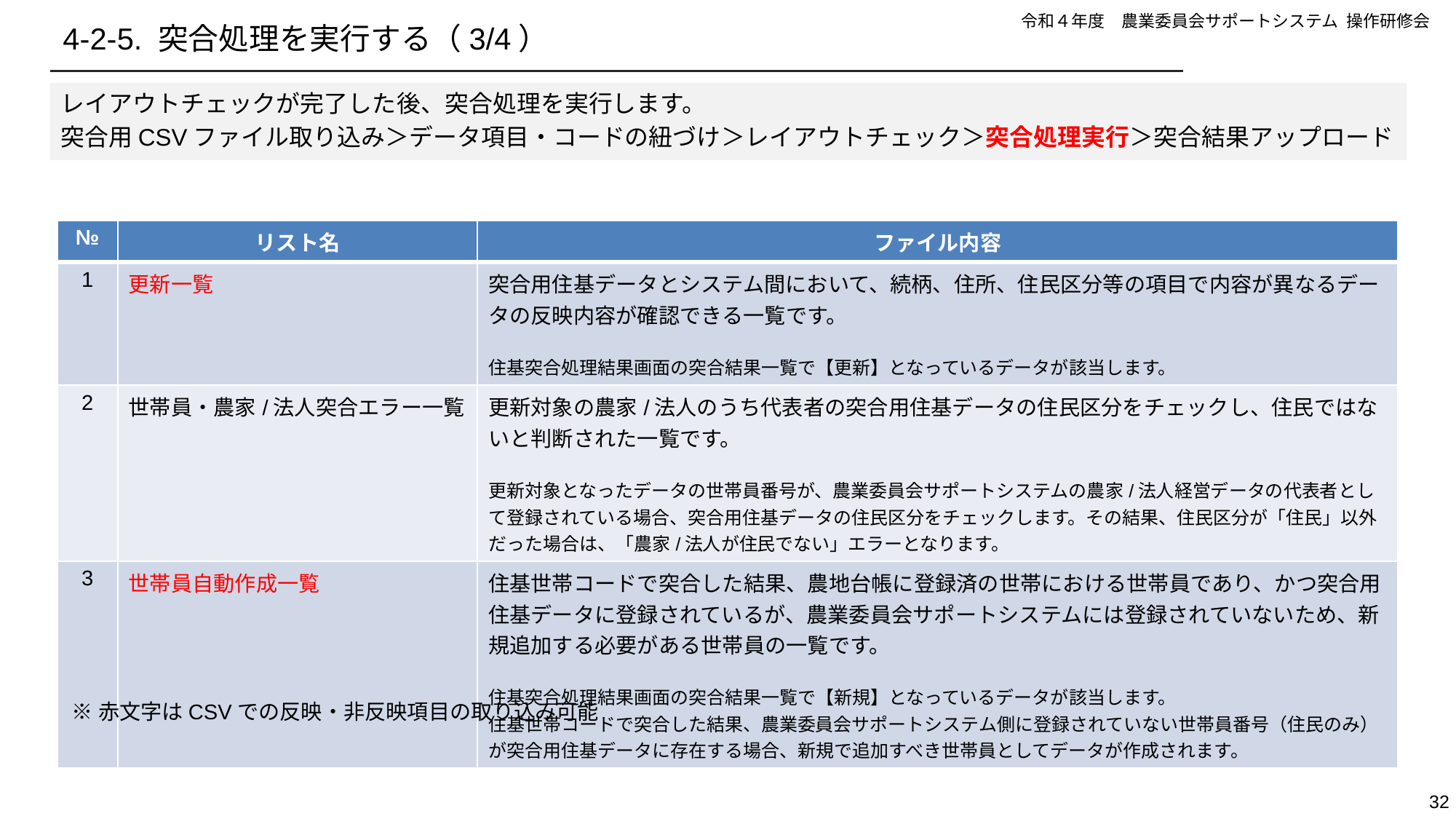

# 4-2-5. 突合処理を実行する（3/4）
レイアウトチェックが完了した後、突合処理を実行します。
突合用CSVファイル取り込み＞データ項目・コードの紐づけ＞レイアウトチェック＞突合処理実行＞突合結果アップロード
| № | リスト名 | ファイル内容 |
| --- | --- | --- |
| 1 | 更新一覧 | 突合用住基データとシステム間において、続柄、住所、住民区分等の項目で内容が異なるデータの反映内容が確認できる一覧です。 住基突合処理結果画面の突合結果一覧で【更新】となっているデータが該当します。 |
| 2 | 世帯員・農家/法人突合エラー一覧 | 更新対象の農家/法人のうち代表者の突合用住基データの住民区分をチェックし、住民ではないと判断された一覧です。 更新対象となったデータの世帯員番号が、農業委員会サポートシステムの農家/法人経営データの代表者として登録されている場合、突合用住基データの住民区分をチェックします。その結果、住民区分が「住民」以外だった場合は、「農家/法人が住民でない」エラーとなります。 |
| 3 | 世帯員自動作成一覧 | 住基世帯コードで突合した結果、農地台帳に登録済の世帯における世帯員であり、かつ突合用住基データに登録されているが、農業委員会サポートシステムには登録されていないため、新規追加する必要がある世帯員の一覧です。 住基突合処理結果画面の突合結果一覧で【新規】となっているデータが該当します。 住基世帯コードで突合した結果、農業委員会サポートシステム側に登録されていない世帯員番号（住民のみ）が突合用住基データに存在する場合、新規で追加すべき世帯員としてデータが作成されます。 |
※赤文字はCSVでの反映・非反映項目の取り込み可能